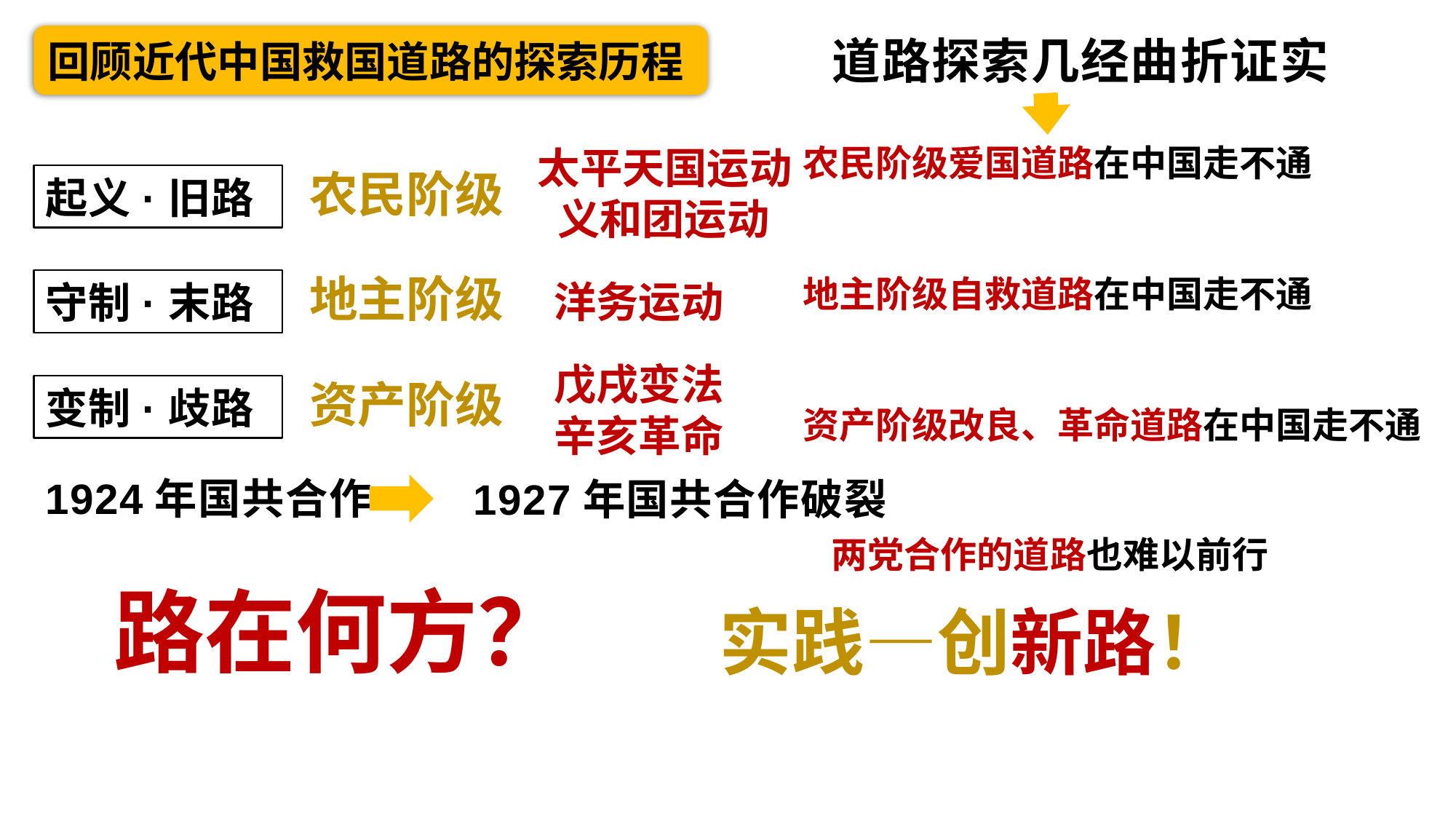

晚清中国的道路探索几经曲折证实：
道路探索几经曲折证实

回顾近代中国救国道路的探索历程
农民阶级爱国道路在中国走不通

地主阶级自救道路在中国走不通

资产阶级改良、革命道路在中国走不通

太平天国运动
 义和团运动
农民阶级
起义·旧路
地主阶级
洋务运动
守制·末路
戊戌变法
辛亥革命
资产阶级
变制·歧路
1924年国共合作

1927年国共合作破裂

两党合作的道路也难以前行
路在何方？
实践—创新路！